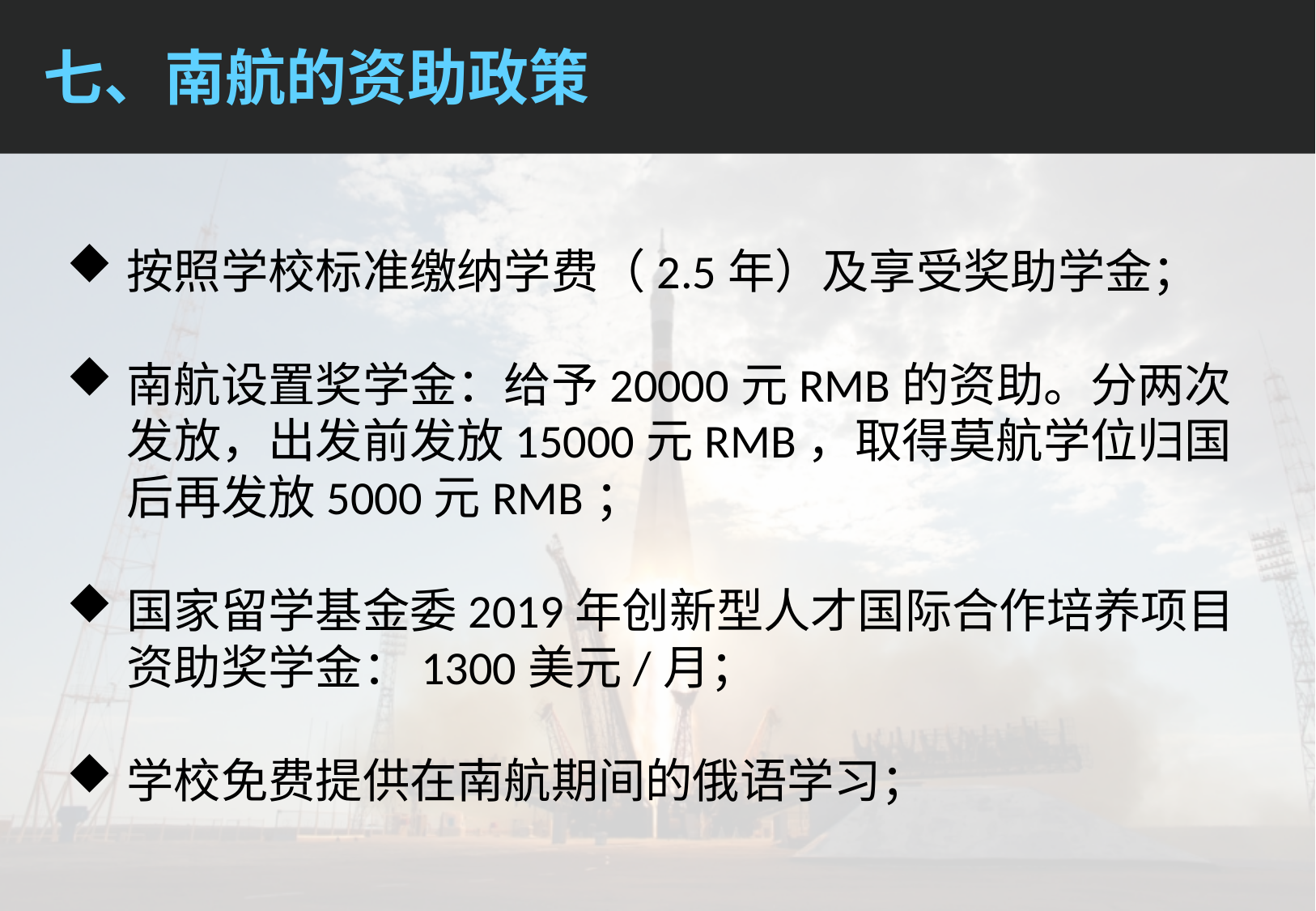

七、南航的资助政策
按照学校标准缴纳学费（2.5年）及享受奖助学金；

南航设置奖学金：给予20000元RMB的资助。分两次发放，出发前发放15000元RMB，取得莫航学位归国后再发放5000元RMB；

国家留学基金委2019年创新型人才国际合作培养项目资助奖学金：1300美元/月；

学校免费提供在南航期间的俄语学习；